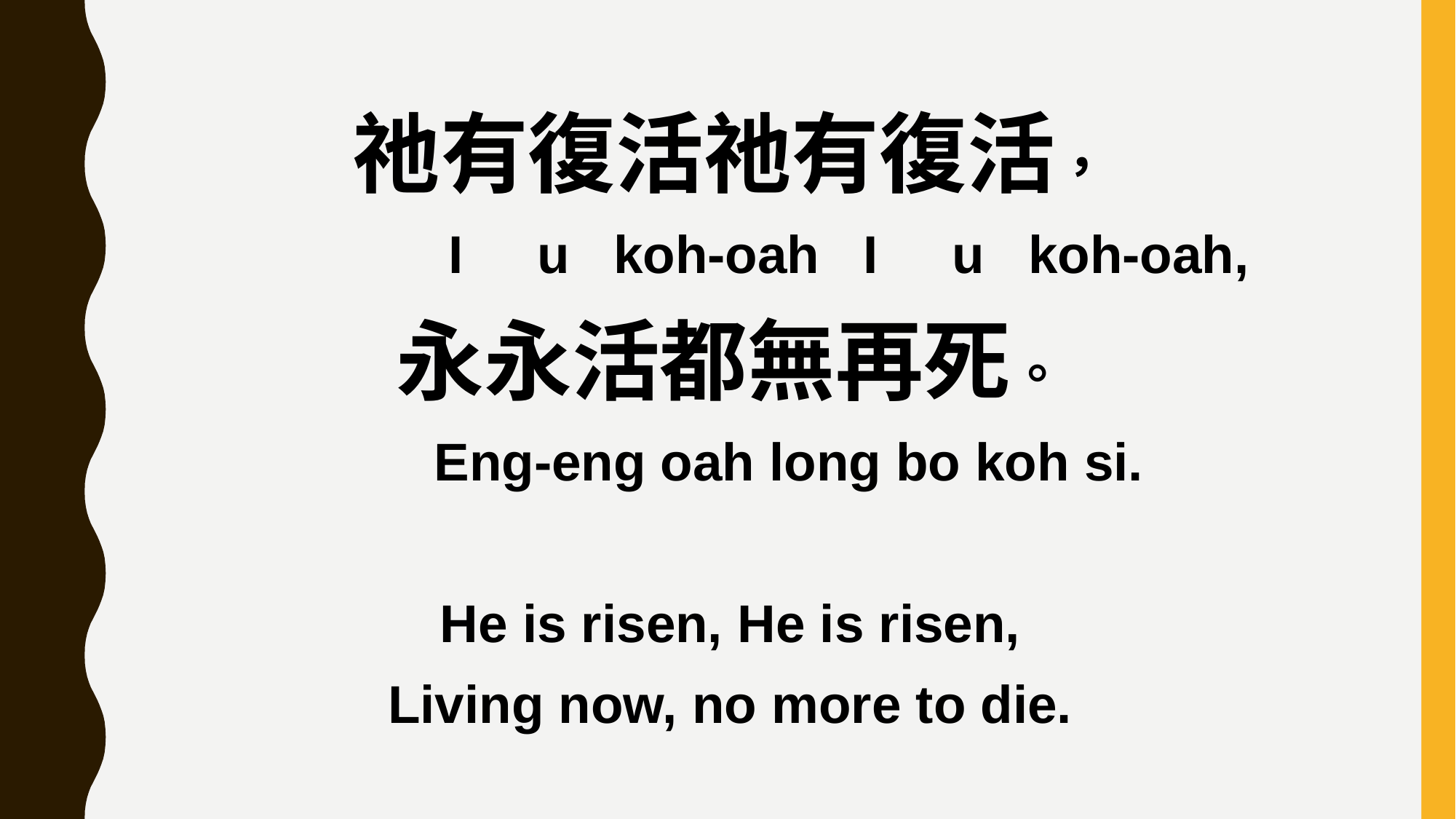

祂有復活祂有復活，
                 I     u   koh-oah   I     u   koh-oah,
永永活都無再死。
                Eng-eng oah long bo koh si.

He is risen, He is risen,
Living now, no more to die.